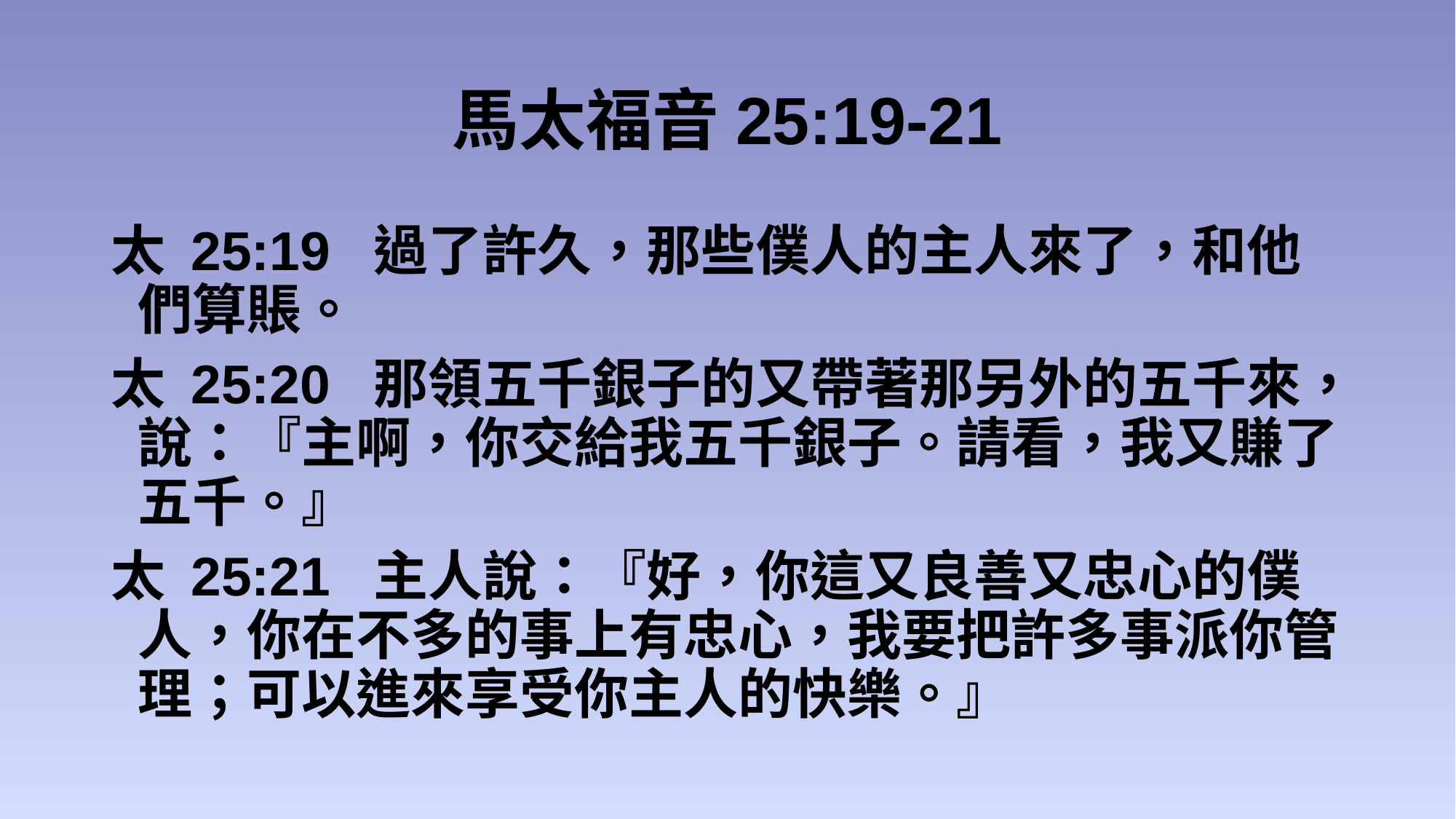

# 馬太福音25:19-21
太 25:19  過了許久，那些僕人的主人來了，和他們算賬。
太 25:20  那領五千銀子的又帶著那另外的五千來，說：『主啊，你交給我五千銀子。請看，我又賺了五千。』
太 25:21  主人說：『好，你這又良善又忠心的僕人，你在不多的事上有忠心，我要把許多事派你管理；可以進來享受你主人的快樂。』